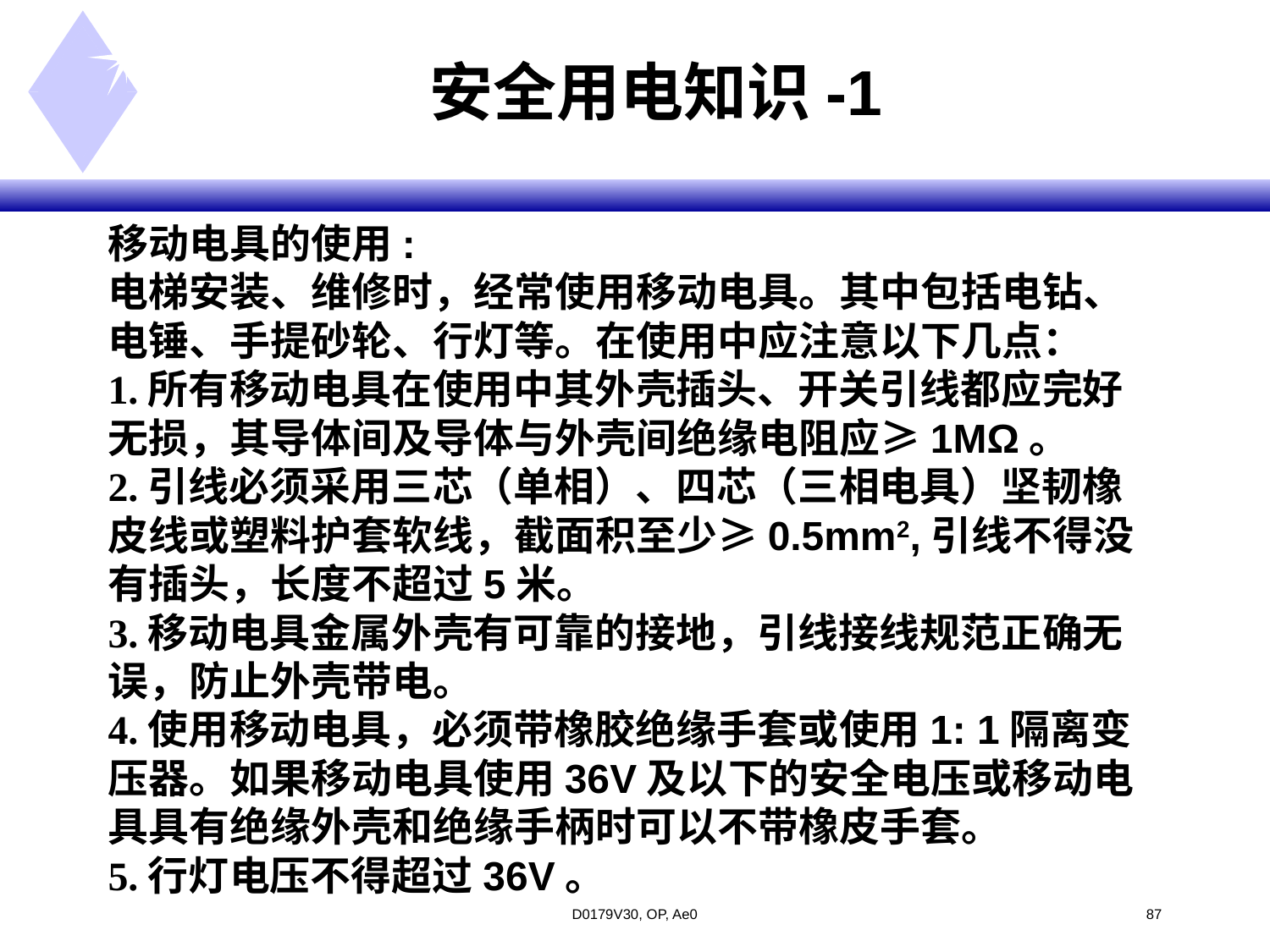

# 安全用电知识-1
移动电具的使用:
电梯安装、维修时，经常使用移动电具。其中包括电钻、电锤、手提砂轮、行灯等。在使用中应注意以下几点：
1.所有移动电具在使用中其外壳插头、开关引线都应完好无损，其导体间及导体与外壳间绝缘电阻应≥1MΩ。
2.引线必须采用三芯（单相）、四芯（三相电具）坚韧橡皮线或塑料护套软线，截面积至少≥0.5mm2,引线不得没有插头，长度不超过5米。
3.移动电具金属外壳有可靠的接地，引线接线规范正确无误，防止外壳带电。
4.使用移动电具，必须带橡胶绝缘手套或使用1: 1隔离变压器。如果移动电具使用36V及以下的安全电压或移动电具具有绝缘外壳和绝缘手柄时可以不带橡皮手套。
5.行灯电压不得超过36V。
D0179V30, OP, Ae0
87